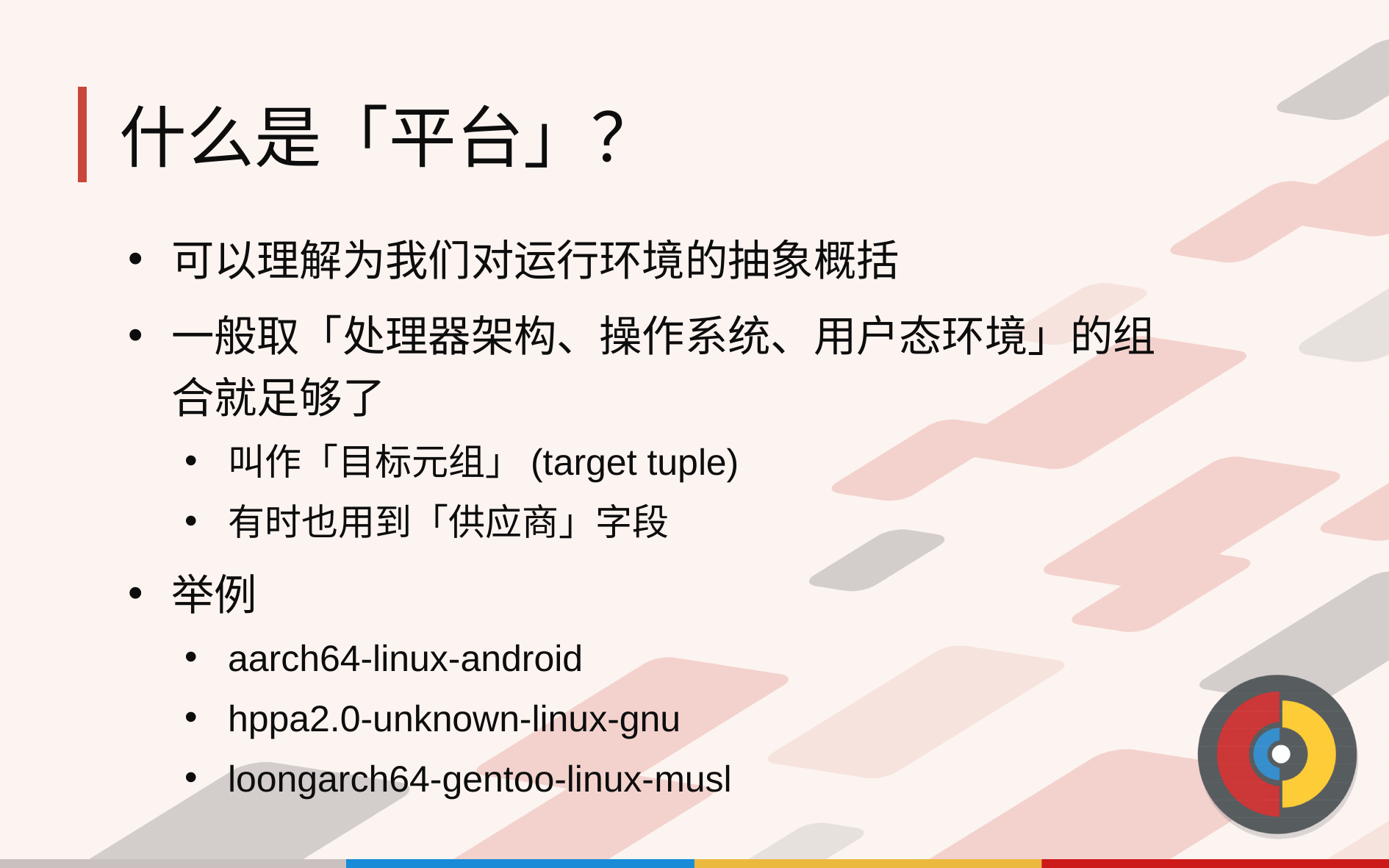

# 什么是「平台」？
可以理解为我们对运行环境的抽象概括
一般取「处理器架构、操作系统、用户态环境」的组合就足够了
叫作「目标元组」(target tuple)
有时也用到「供应商」字段
举例
aarch64-linux-android
hppa2.0-unknown-linux-gnu
loongarch64-gentoo-linux-musl